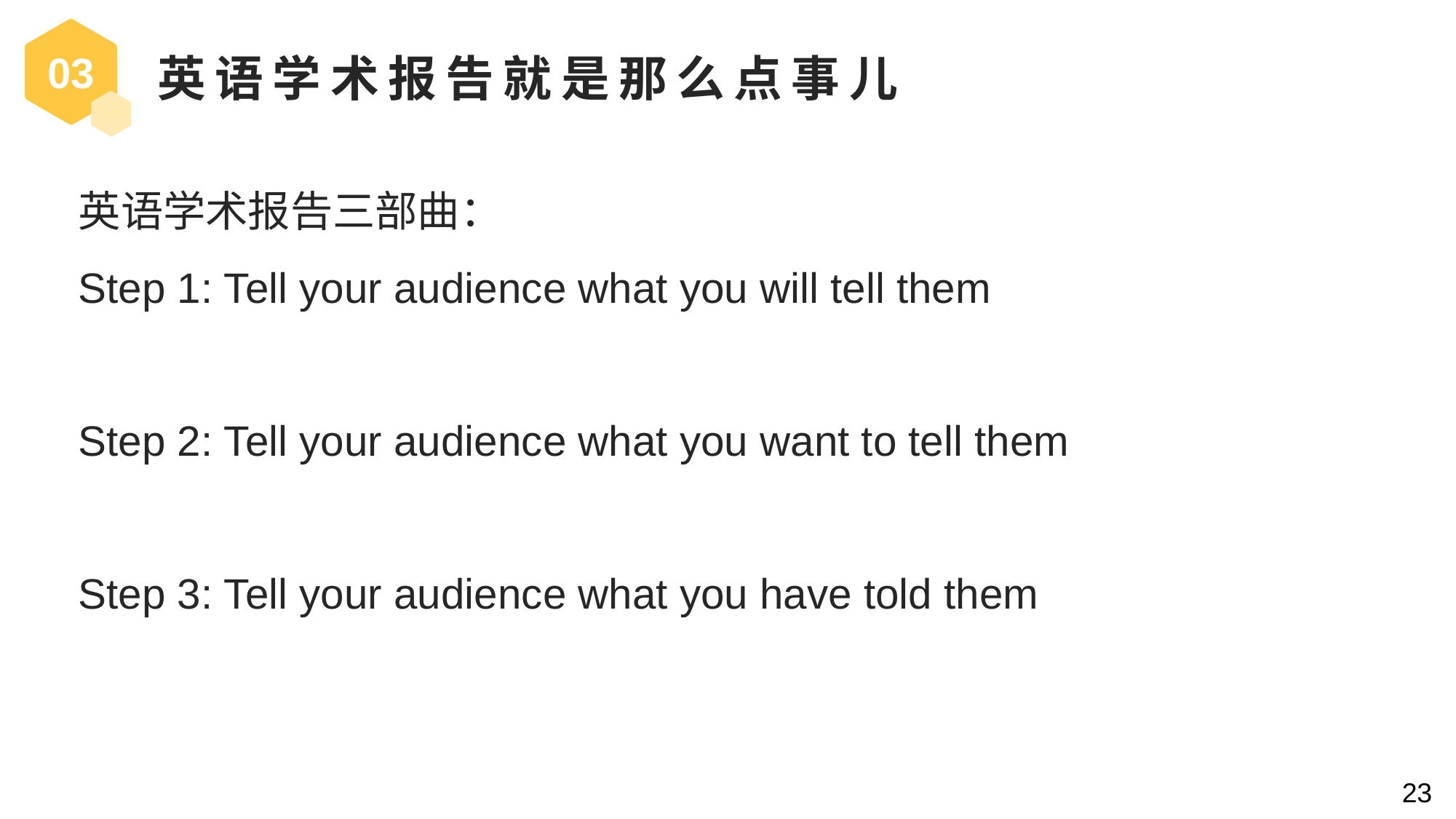

03
英语学术报告就是那么点事儿

英语学术报告三部曲：
Step 1: Tell your audience what you will tell them

Step 2: Tell your audience what you want to tell them

Step 3: Tell your audience what you have told them
23